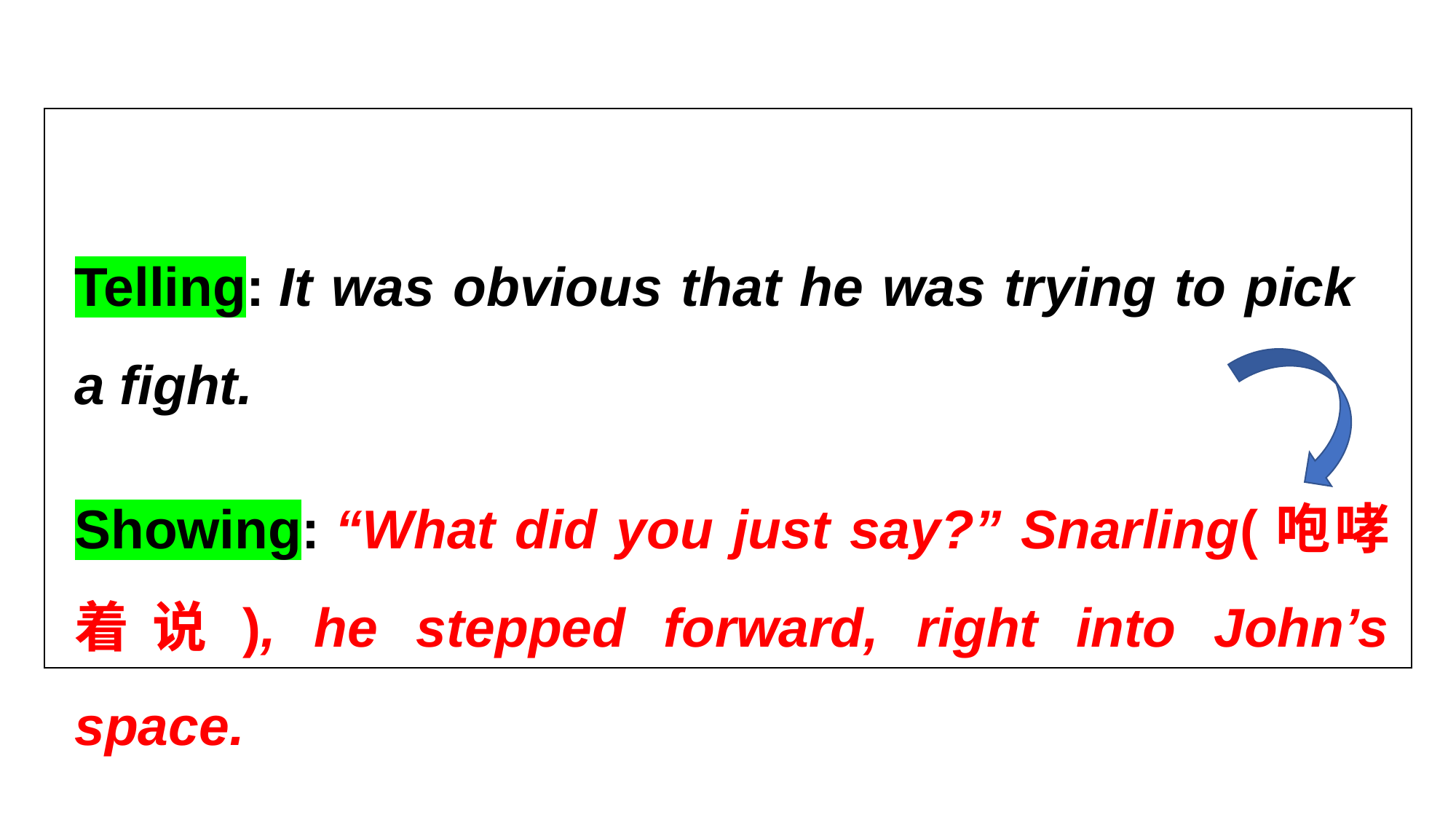

|  |
| --- |
Telling: It was obvious that he was trying to pick a fight.

Showing: “What did you just say?” Snarling(咆哮着说), he stepped forward, right into John’s space.